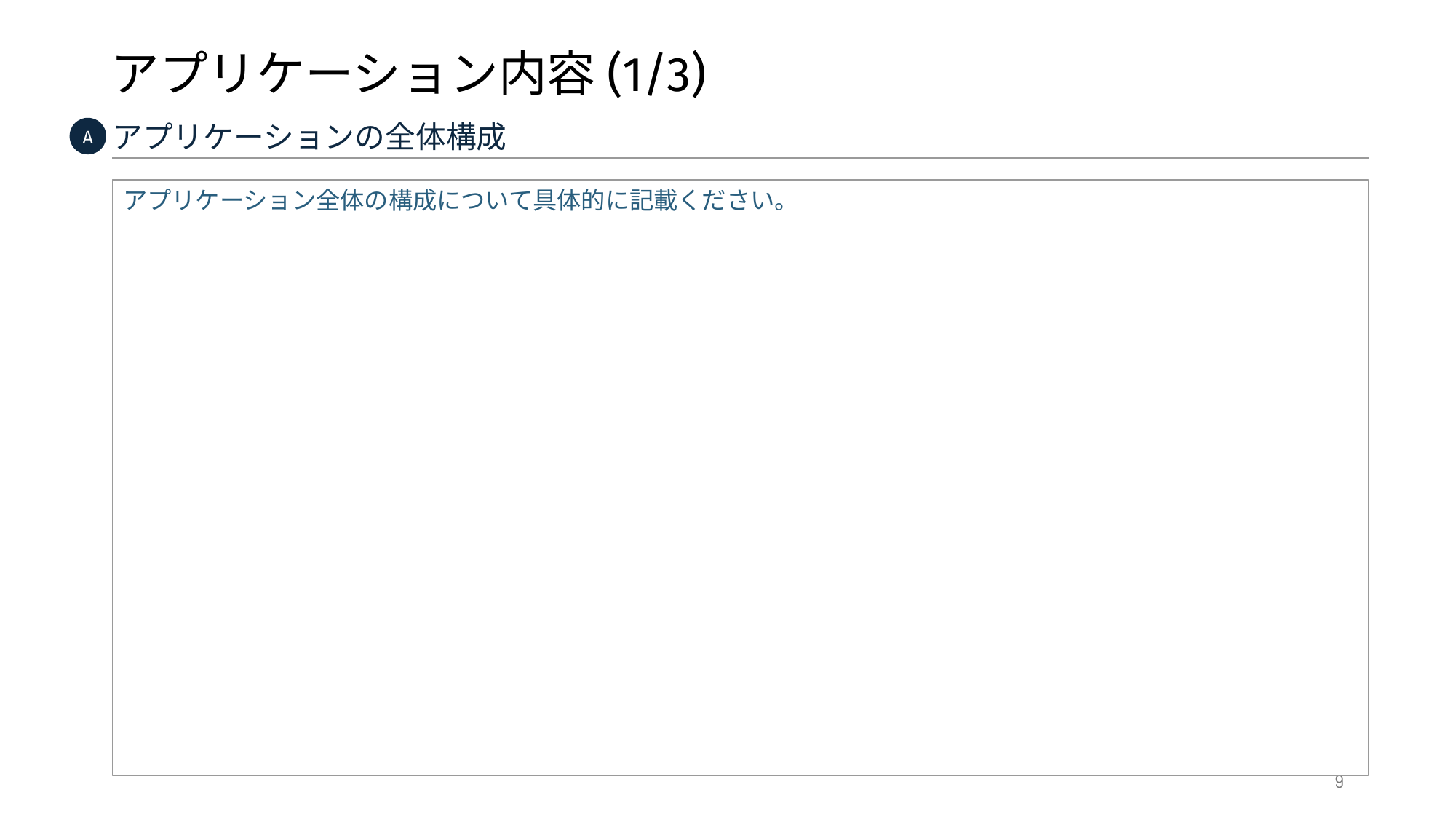

# アプリケーション内容(1/3)
アプリケーションの全体構成
A
アプリケーション全体の構成について具体的に記載ください。